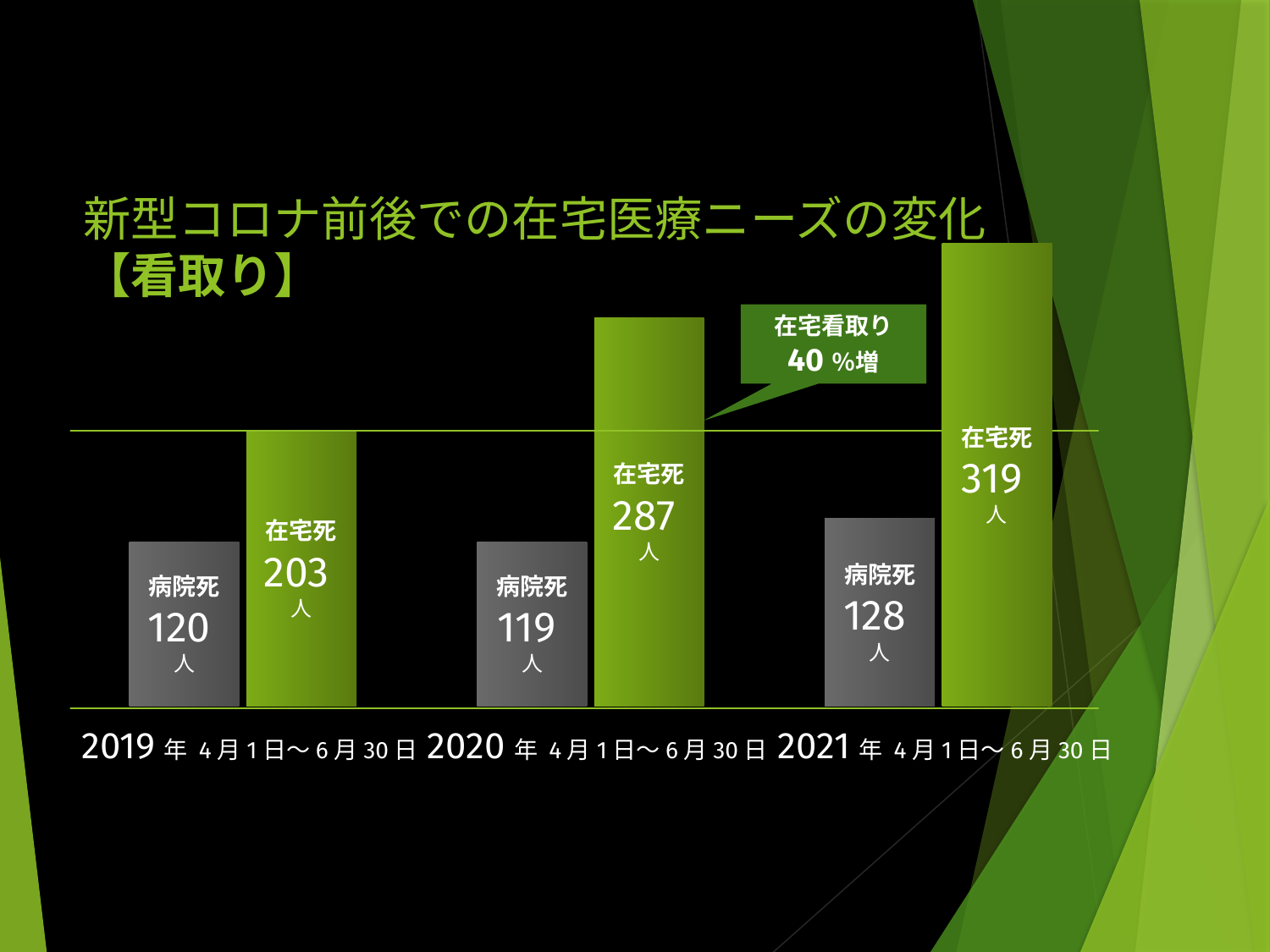

# 新型コロナ前後での在宅医療ニーズの変化 【看取り】
在宅死
319人
在宅看取り
40％増
在宅死
287人
在宅死
203人
病院死
128人
病院死
120人
病院死
119人
2019年 4月1日～6月30日
2020年 4月1日～6月30日
2021年 4月1日～6月30日